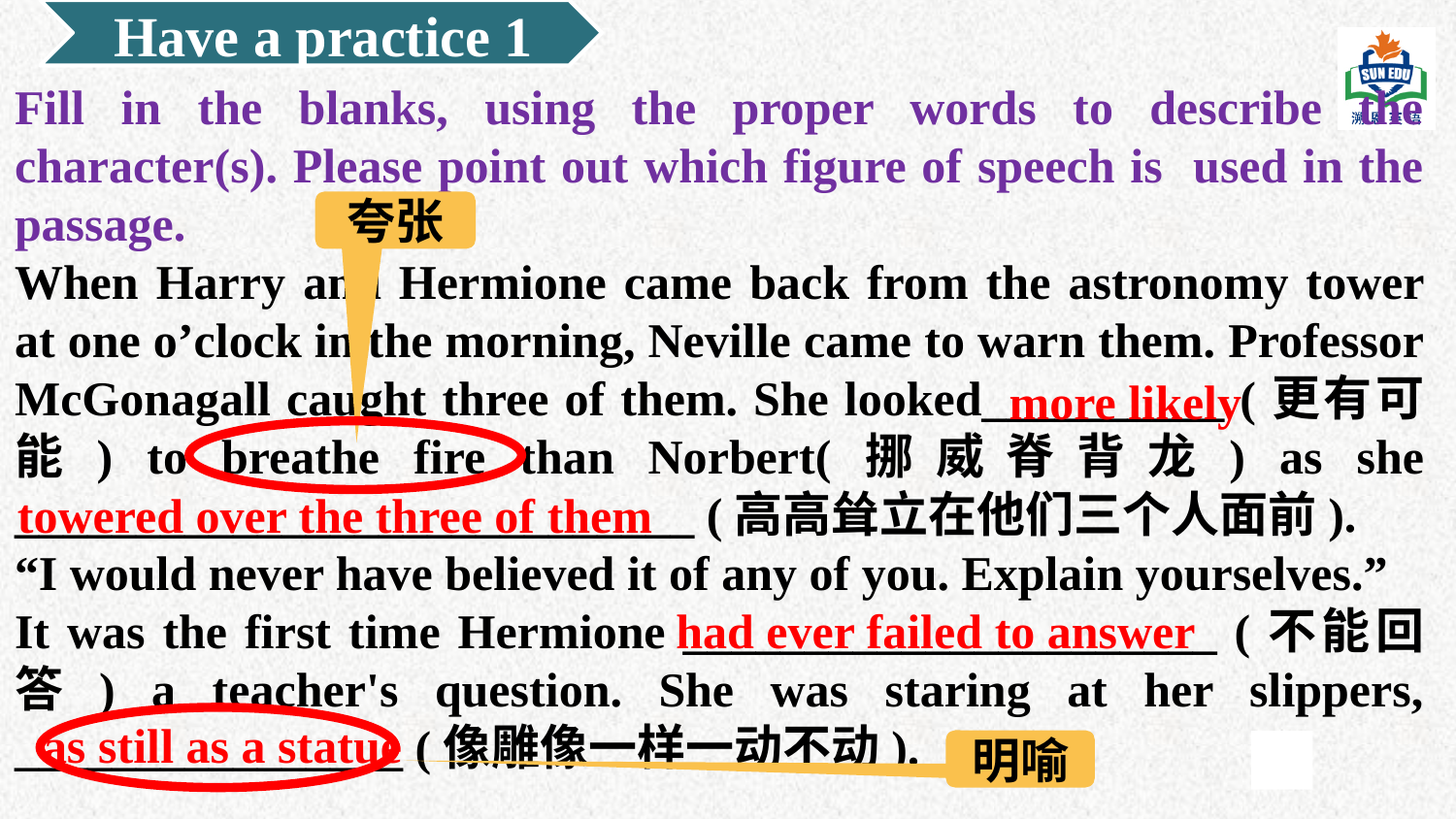

Have a practice 1

Fill in the blanks, using the proper words to describe the character(s). Please point out which figure of speech is  used in the passage.
When Harry and Hermione came back from the astronomy tower at one o’clock in the morning, Neville came to warn them. Professor McGonagall caught three of them. She looked__________ (更有可能) to breathe fire than Norbert(挪威脊背龙) as she ____________________________ (高高耸立在他们三个人面前).
“I would never have believed it of any of you. Explain yourselves.”
It was the first time Hermione ______________________ (不能回答) a teacher's question. She was staring at her slippers, ________________ (像雕像一样一动不动).
夸张
more likely

towered over the three of them
had ever failed to answer
as still as a statue

明喻